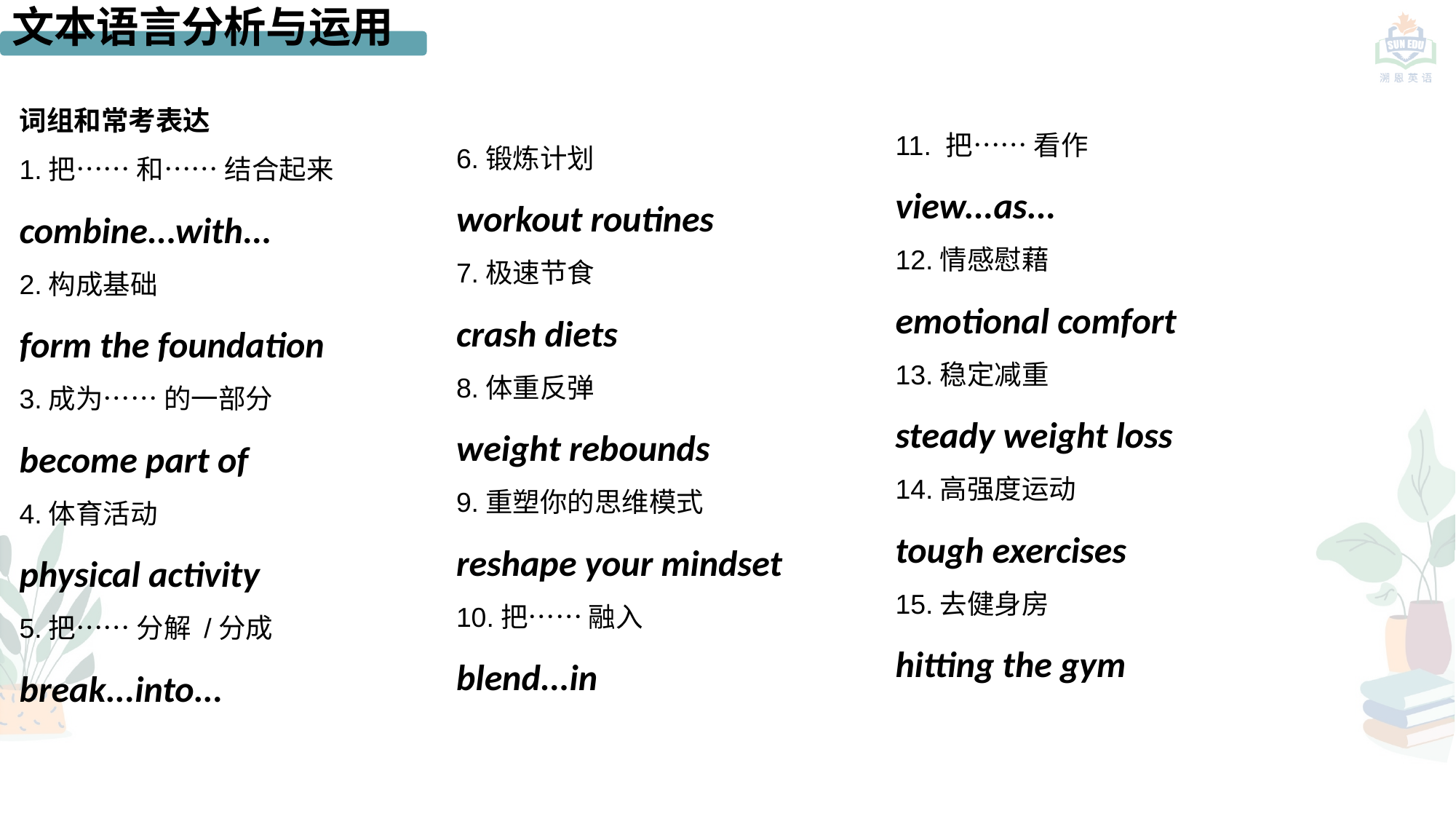

文本语言分析与运用
词组和常考表达
1.把…… 和…… 结合起来
combine...with...
2.构成基础
form the foundation
3.成为…… 的一部分
become part of
4.体育活动
physical activity
5.把…… 分解 /分成
break...into...
11. 把…… 看作
view...as...
12.情感慰藉
emotional comfort
13.稳定减重
steady weight loss
14.高强度运动
tough exercises
15.去健身房
hitting the gym

6.锻炼计划
workout routines
7.极速节食
crash diets
8.体重反弹
weight rebounds
9.重塑你的思维模式
reshape your mindset
10.把…… 融入
blend...in